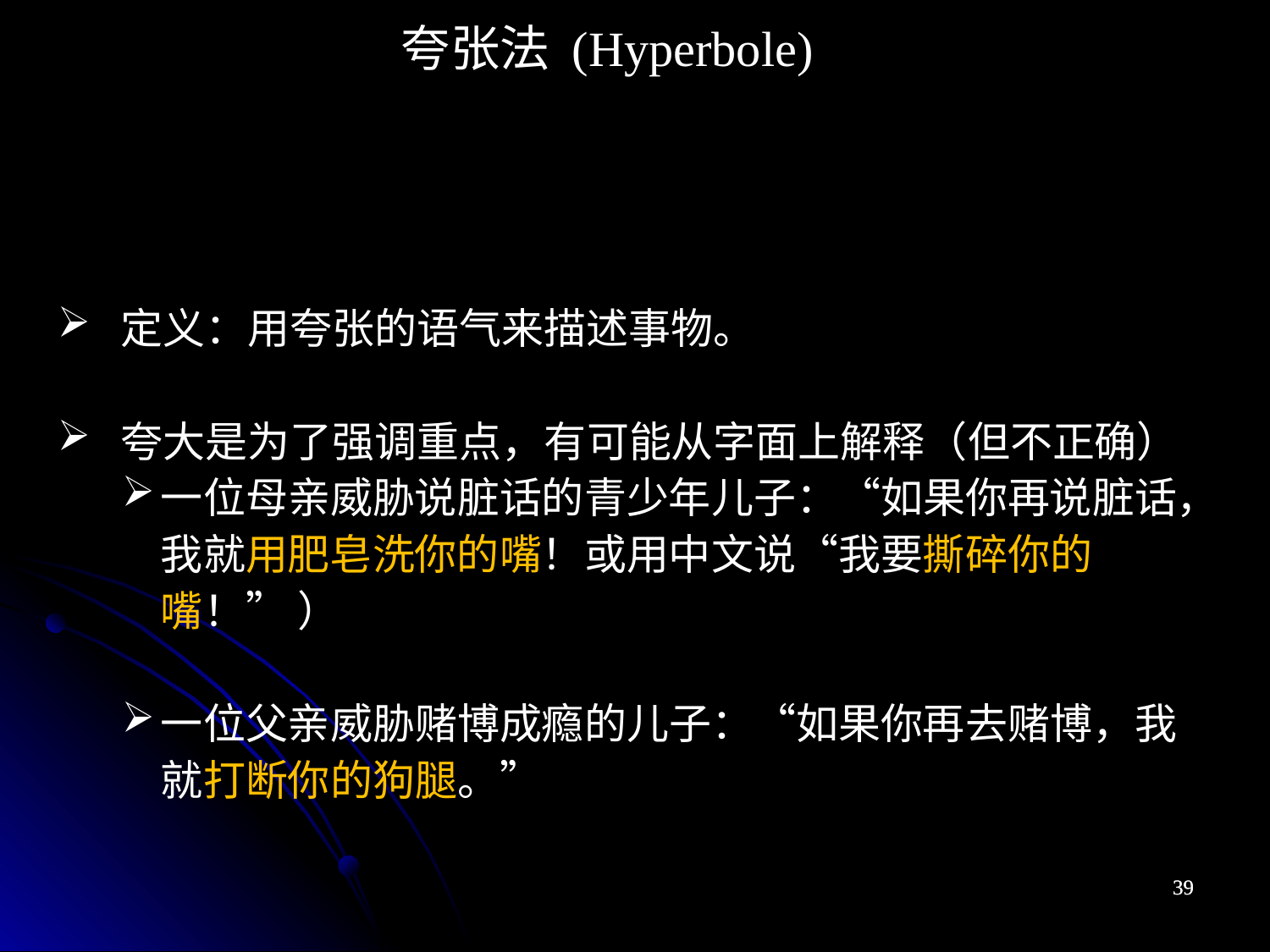

夸张法 (Hyperbole)
定义：用夸张的语气来描述事物。

夸大是为了强调重点，有可能从字面上解释（但不正确）
一位母亲威胁说脏话的青少年儿子：“如果你再说脏话，我就用肥皂洗你的嘴！或用中文说“我要撕碎你的嘴！” ）

一位父亲威胁赌博成瘾的儿子：“如果你再去赌博，我就打断你的狗腿。”
39
39